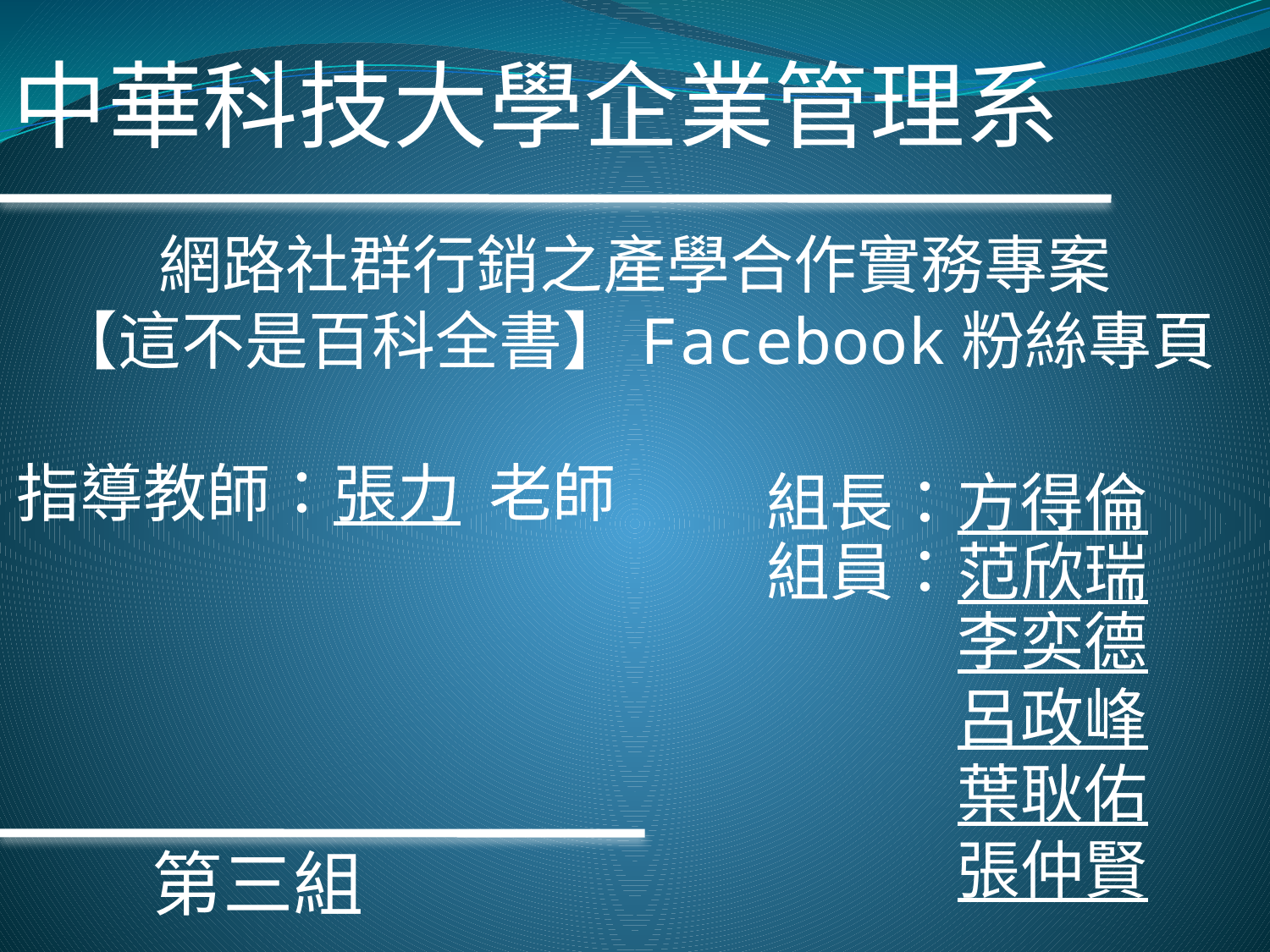

中華科技大學企業管理系
網路社群行銷之產學合作實務專案
【這不是百科全書】Facebook粉絲專頁

指導教師：張力  老師
組長：方得倫
組員：范欣瑞
　　　李奕德
　　　呂政峰
　　　葉耿佑
　　　張仲賢
第三組